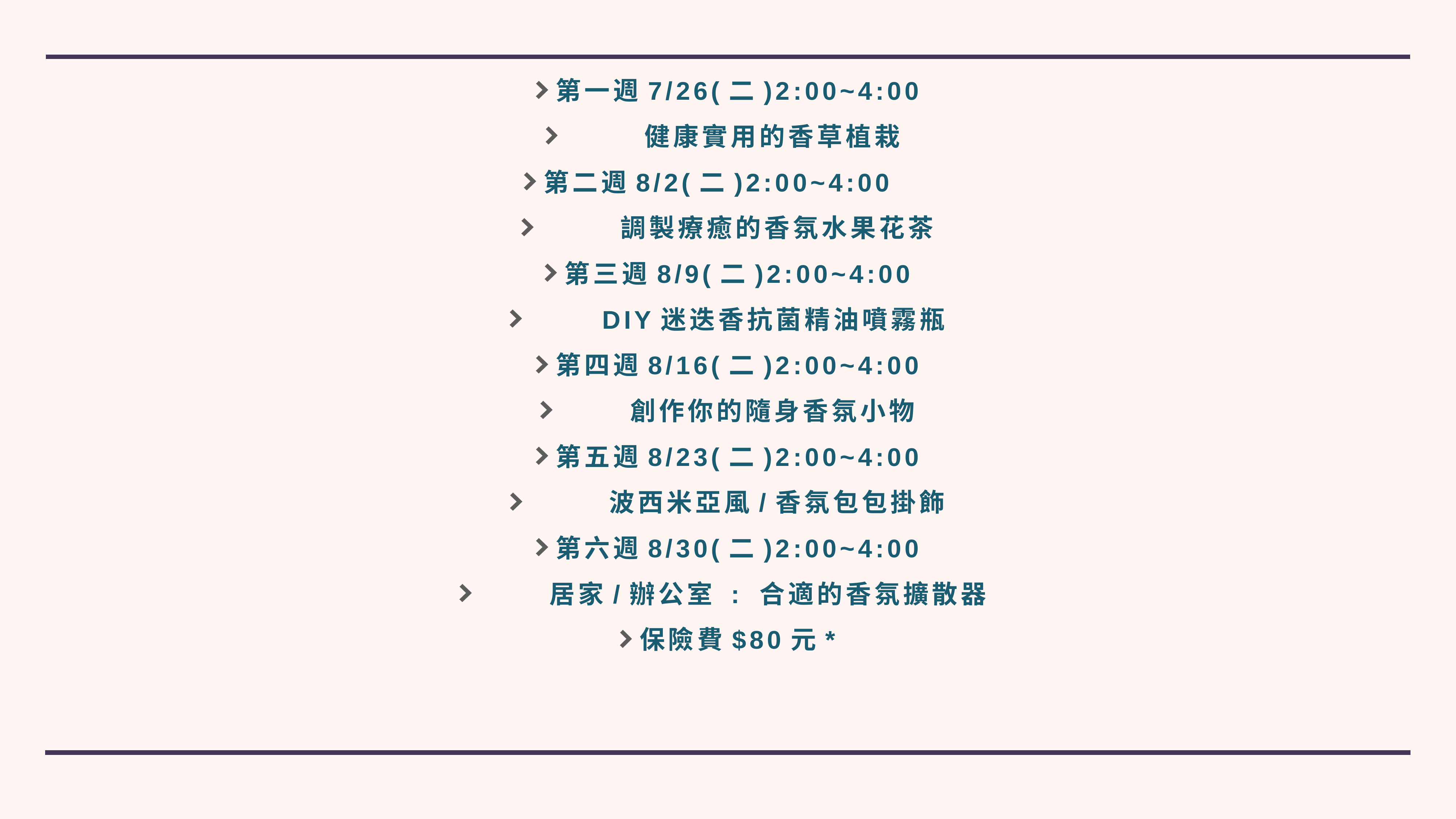

第一週7/26(二)2:00~4:00
        健康實用的香草植栽
第二週8/2(二)2:00~4:00
        調製療癒的香氛水果花茶
第三週8/9(二)2:00~4:00
       DIY迷迭香抗菌精油噴霧瓶
第四週8/16(二)2:00~4:00
       創作你的隨身香氛小物
第五週8/23(二)2:00~4:00
        波西米亞風/香氛包包掛飾
第六週8/30(二)2:00~4:00
       居家/辦公室 : 合適的香氛擴散器
保險費$80元*